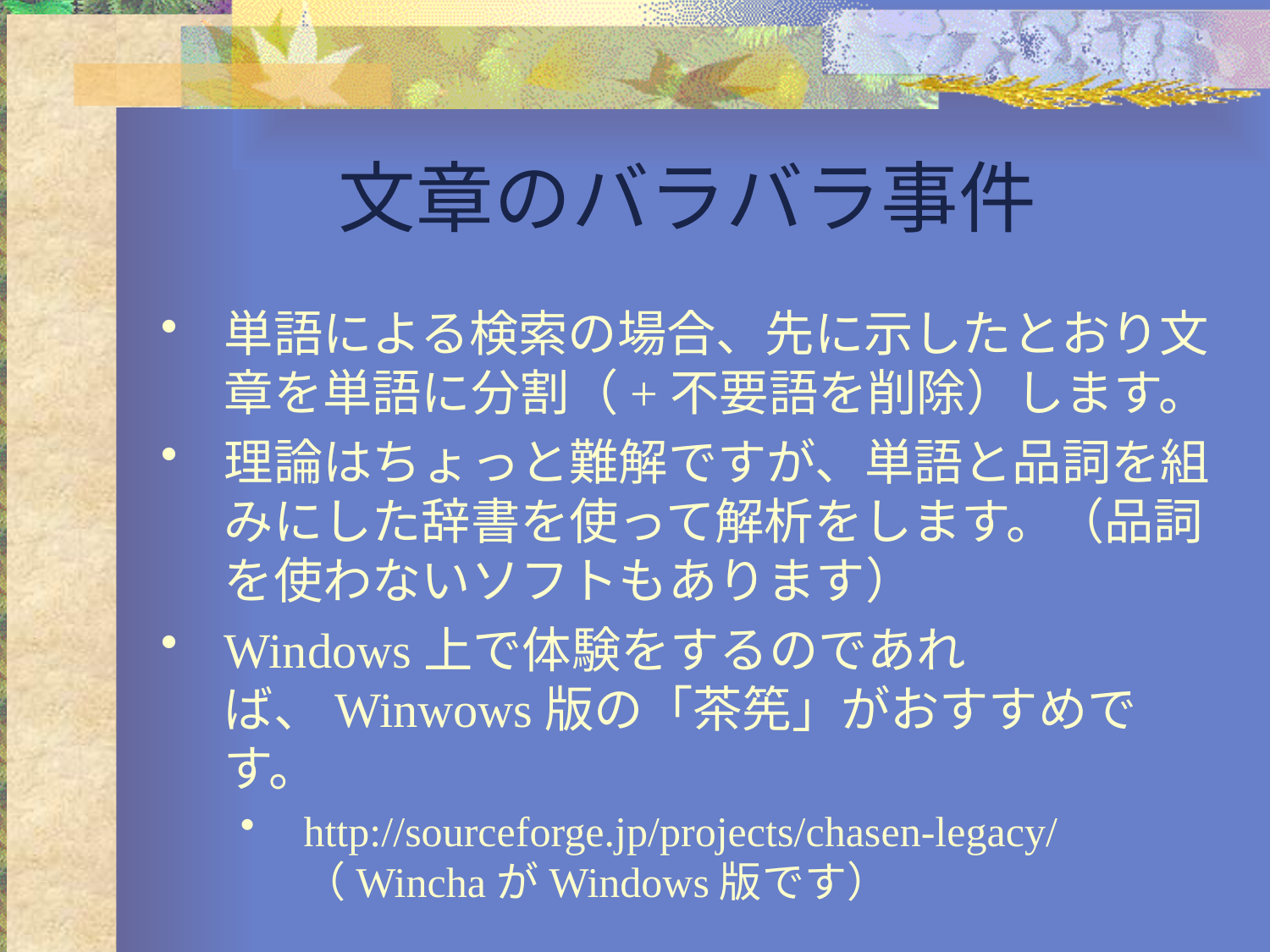

# 文章のバラバラ事件
単語による検索の場合、先に示したとおり文章を単語に分割（+不要語を削除）します。
理論はちょっと難解ですが、単語と品詞を組みにした辞書を使って解析をします。（品詞を使わないソフトもあります）
Windows上で体験をするのであれば、Winwows版の「茶筅」がおすすめです。
http://sourceforge.jp/projects/chasen-legacy/ 　（WinchaがWindows版です）